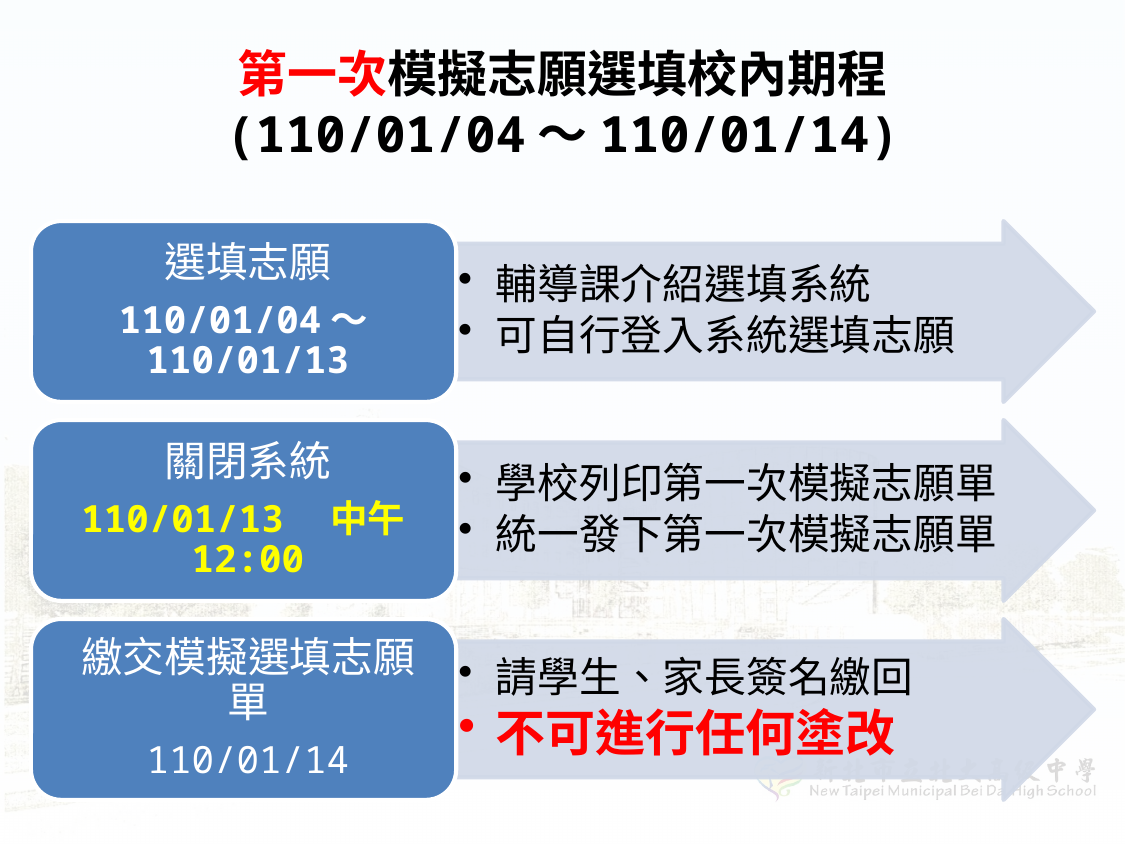

# 第一次模擬志願選填校內期程 (110/01/04～110/01/14)

輔導課介紹選填系統
可自行登入系統選填志願
選填志願
110/01/04～110/01/13
學校列印第一次模擬志願單
統一發下第一次模擬志願單
關閉系統
110/01/13　中午12:00
請學生、家長簽名繳回
不可進行任何塗改
繳交模擬選填志願單
110/01/14